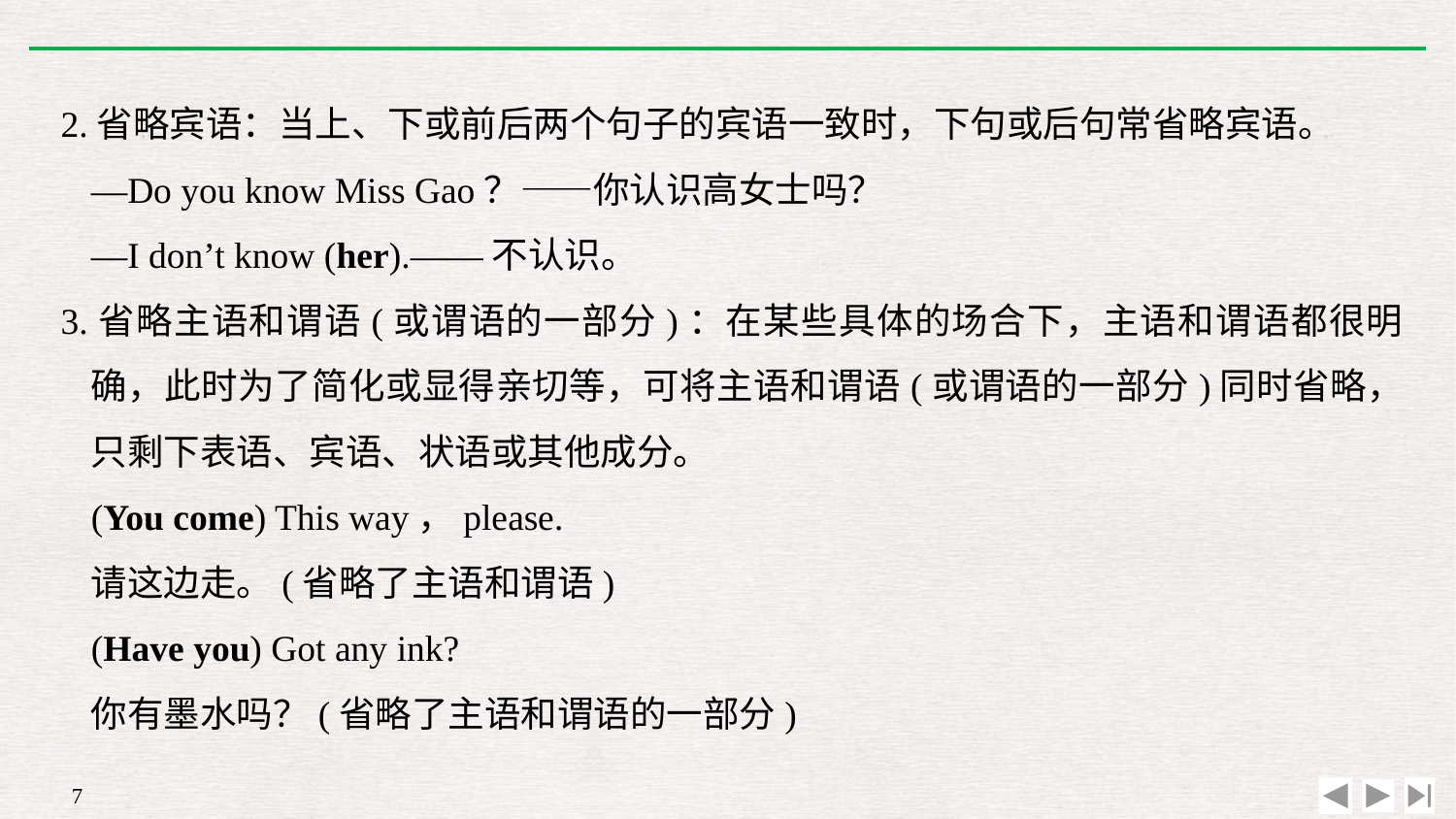

2.省略宾语：当上、下或前后两个句子的宾语一致时，下句或后句常省略宾语。
	—Do you know Miss Gao？——你认识高女士吗？
	—I don’t know (her).——不认识。
3.省略主语和谓语(或谓语的一部分)：在某些具体的场合下，主语和谓语都很明确，此时为了简化或显得亲切等，可将主语和谓语(或谓语的一部分)同时省略，只剩下表语、宾语、状语或其他成分。
	(You come) This way，please.
	请这边走。(省略了主语和谓语)
	(Have you) Got any ink?
	你有墨水吗？(省略了主语和谓语的一部分)